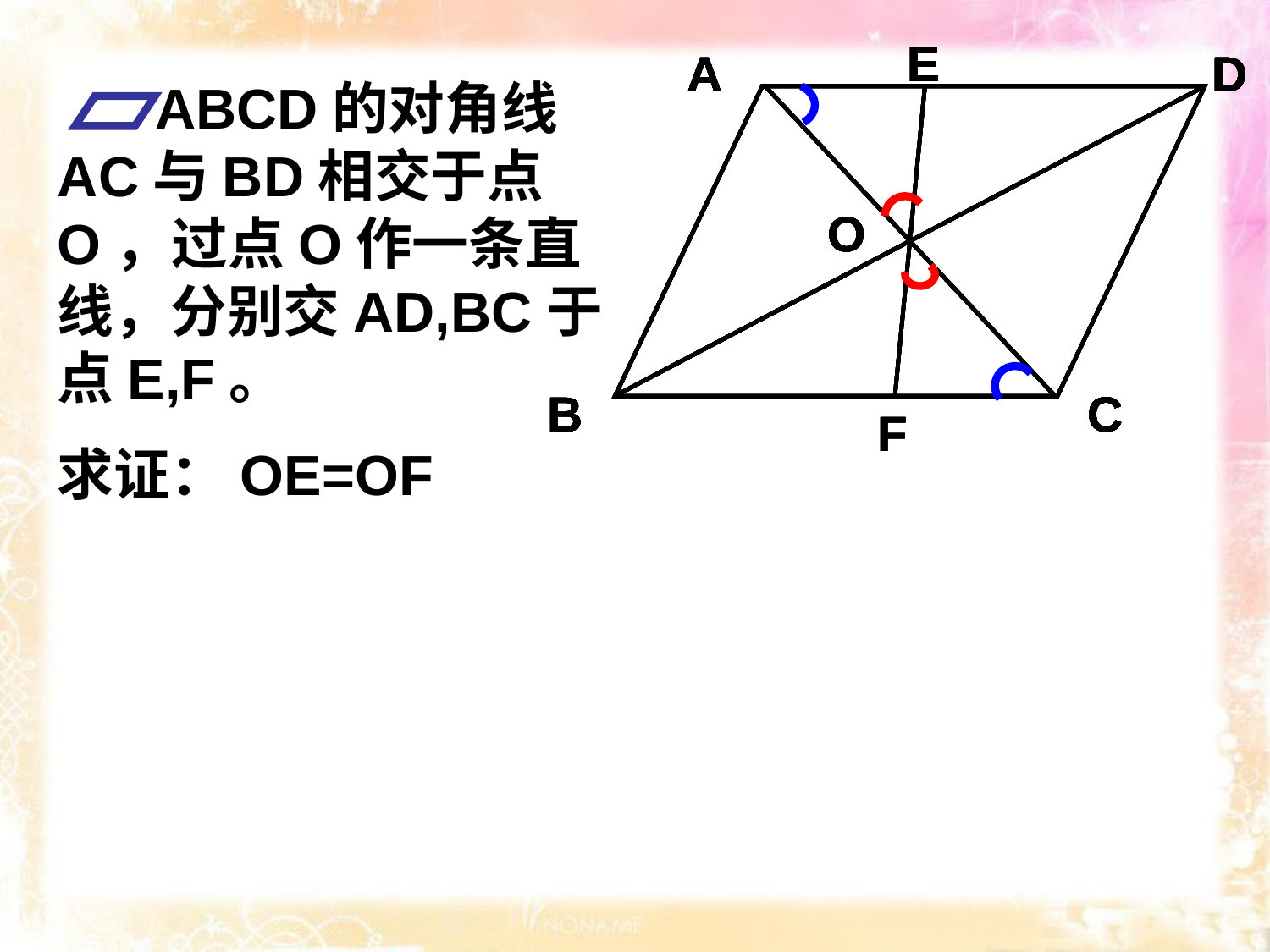

E
F
E
E
E
E
E
E
E
E
E
A
D

O
B
C
A
D

O
B
C
A
D

O
B
C

A
D

O
B
C

A
A
A
A
A
A
D
D
D
D
D
D
D
           ABCD的对角线AC与BD相交于点O，过点O作一条直线，分别交AD,BC于点E,F。
求证：OE=OF

O
O
O
O
O
O

B
B
B
B
C
C
C
C
C
C
C
C
F
F
F
F
F